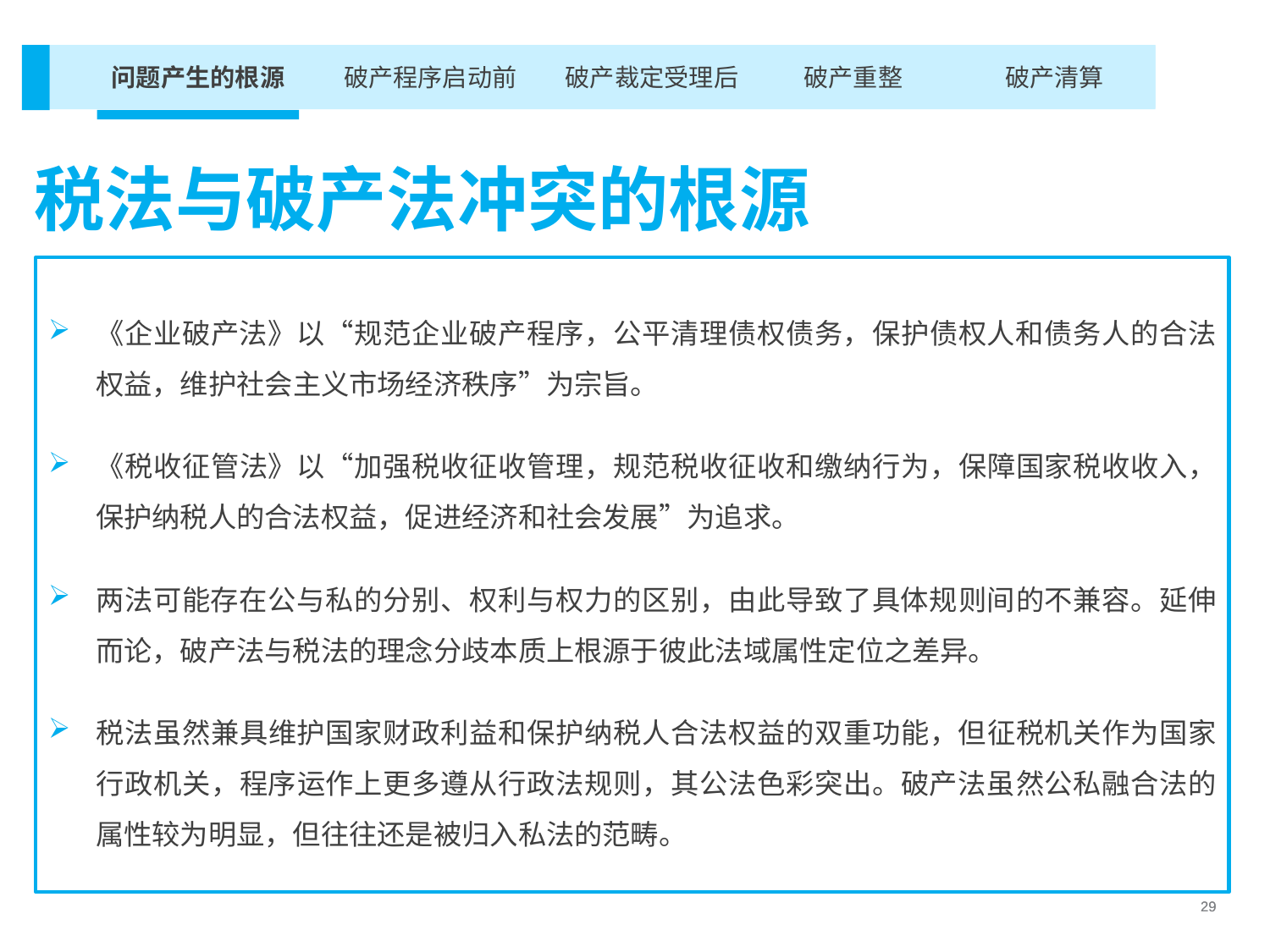

破产重整
破产清算
破产裁定受理后
破产程序启动前
问题产生的根源

税法与破产法冲突的根源
《企业破产法》以“规范企业破产程序，公平清理债权债务，保护债权人和债务人的合法权益，维护社会主义市场经济秩序”为宗旨。
《税收征管法》以“加强税收征收管理，规范税收征收和缴纳行为，保障国家税收收入，保护纳税人的合法权益，促进经济和社会发展”为追求。
两法可能存在公与私的分别、权利与权力的区别，由此导致了具体规则间的不兼容。延伸而论，破产法与税法的理念分歧本质上根源于彼此法域属性定位之差异。
税法虽然兼具维护国家财政利益和保护纳税人合法权益的双重功能，但征税机关作为国家行政机关，程序运作上更多遵从行政法规则，其公法色彩突出。破产法虽然公私融合法的属性较为明显，但往往还是被归入私法的范畴。
29
29